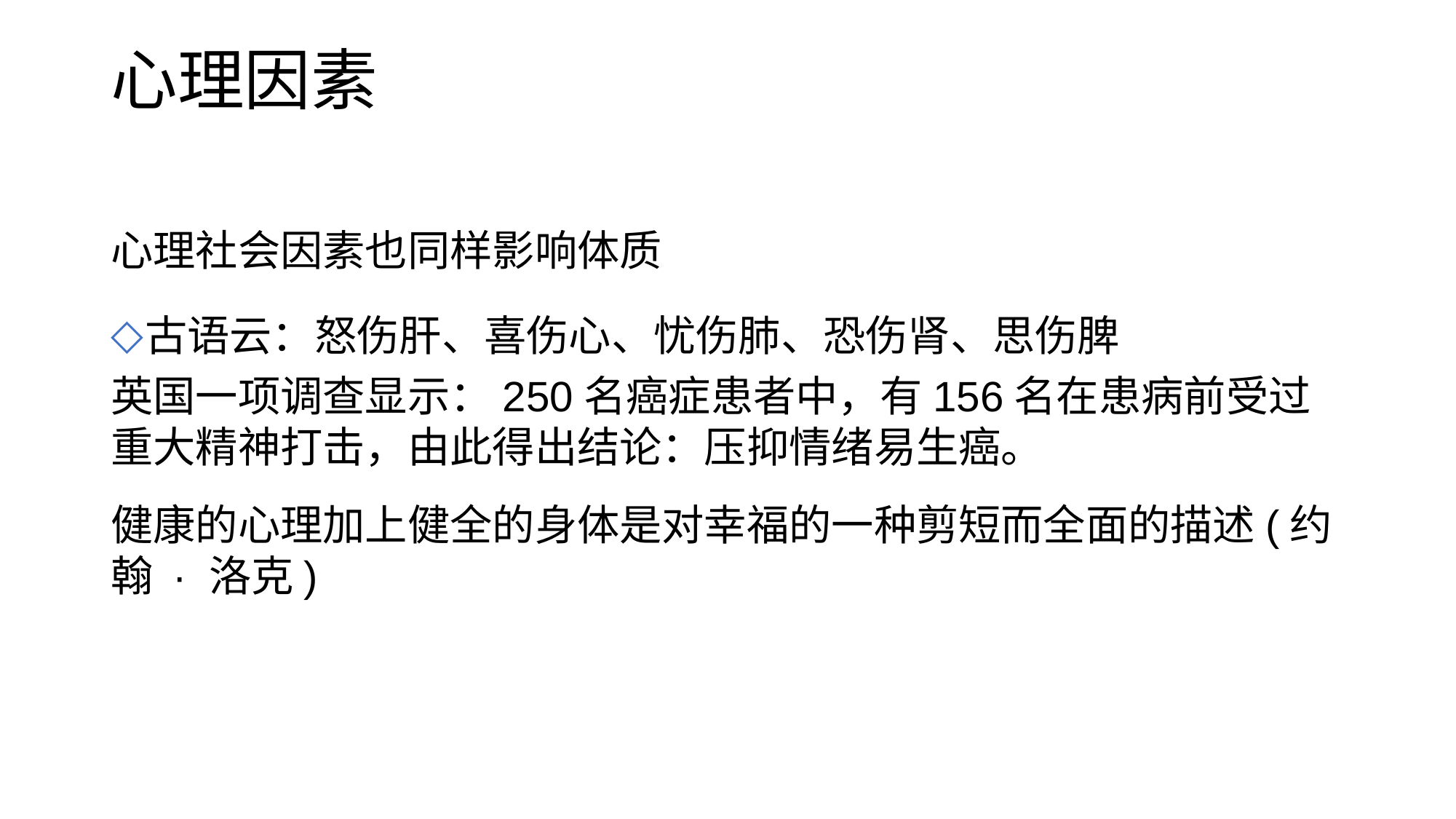

# 心理因素
心理社会因素也同样影响体质
古语云：怒伤肝、喜伤心、忧伤肺、恐伤肾、思伤脾
英国一项调查显示：250名癌症患者中，有156名在患病前受过重大精神打击，由此得出结论：压抑情绪易生癌。
健康的心理加上健全的身体是对幸福的一种剪短而全面的描述(约翰 · 洛克)